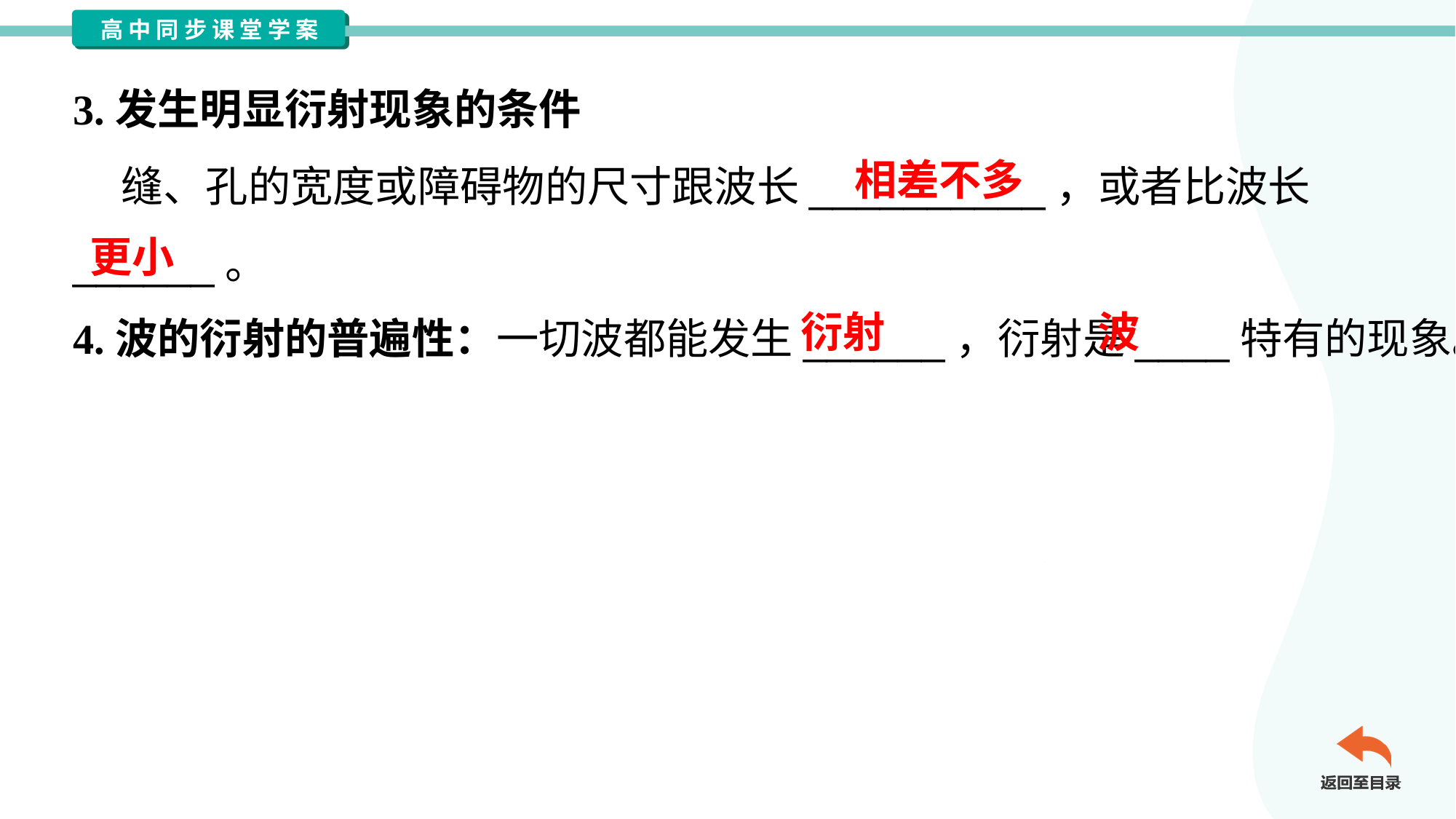

3.发生明显衍射现象的条件
    缝、孔的宽度或障碍物的尺寸跟波长__________，或者比波长
______。
4.波的衍射的普遍性：一切波都能发生______，衍射是____特有的现象。
相差不多
更小
衍射
波